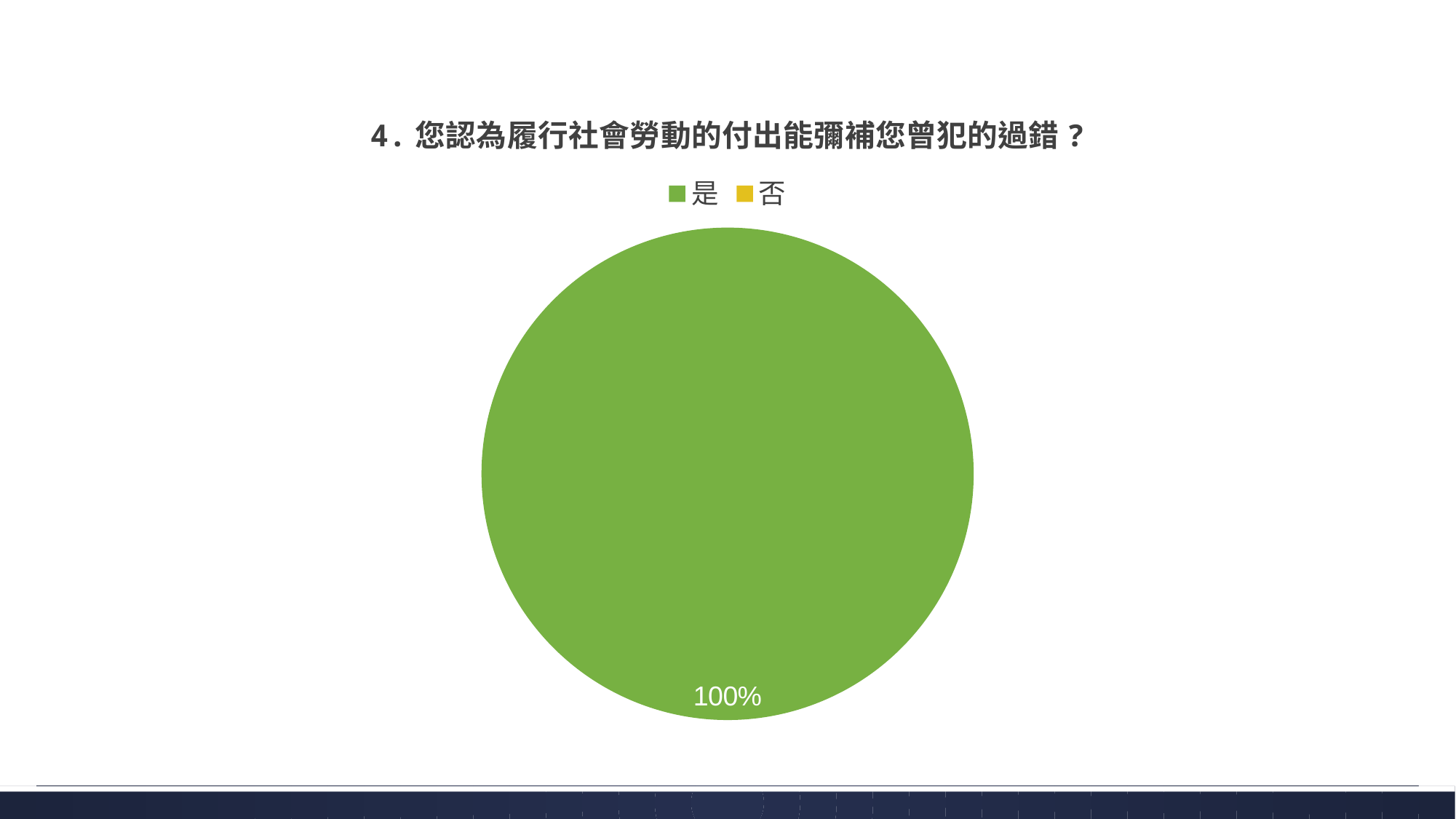

### Chart: 4.您認為履行社會勞動的付出能彌補您曾犯的過錯?

| Category | 銷售 |
|---|---|
| 是 | 69.0 |
| 否 | 0.0 |